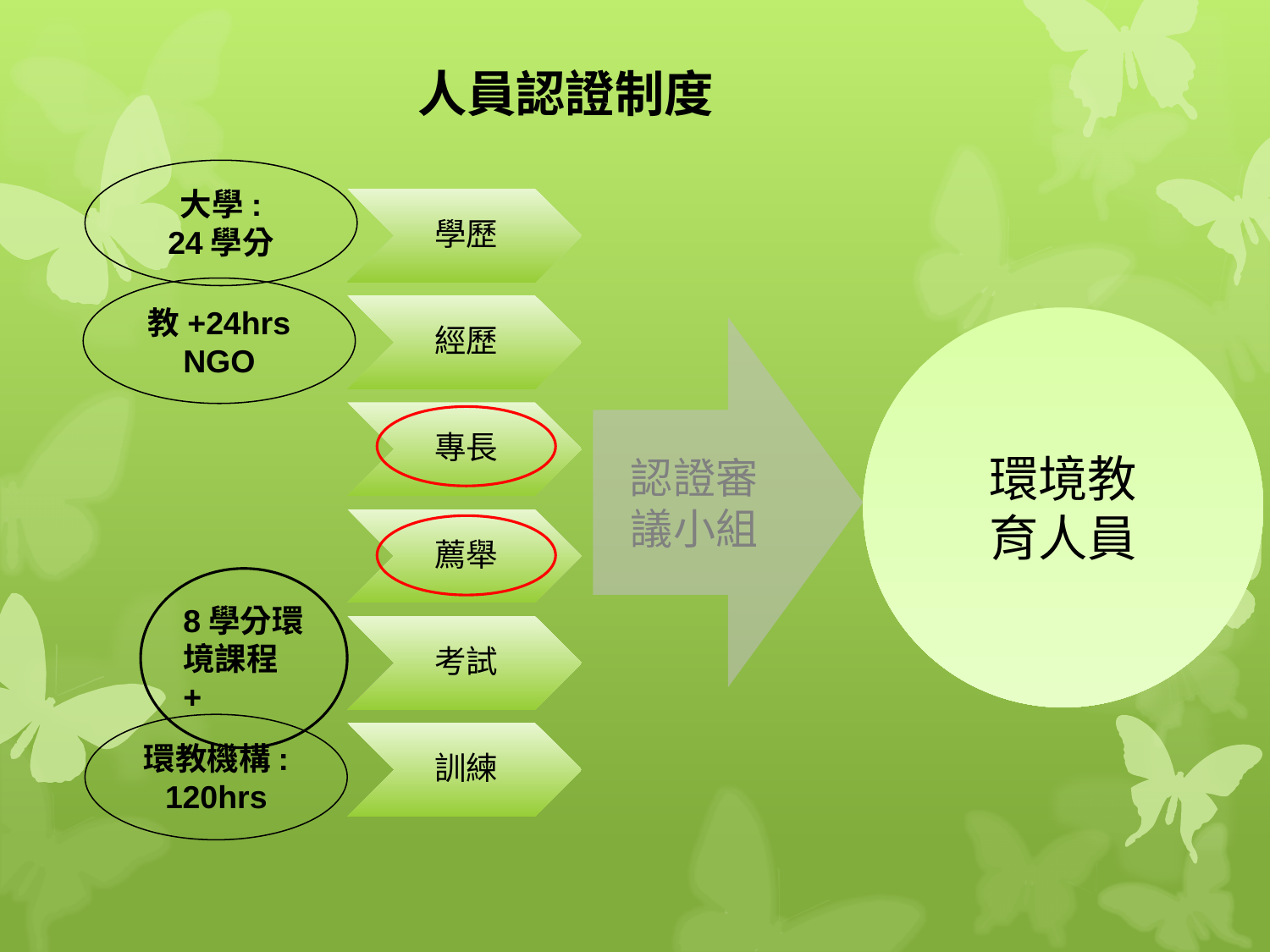

人員認證制度
大學:
24學分
學歷
經歷
專長
薦舉
考試
訓練
教+24hrs
NGO
環境教
育人員
認證審
議小組

8學分環境課程+
環教機構:
120hrs